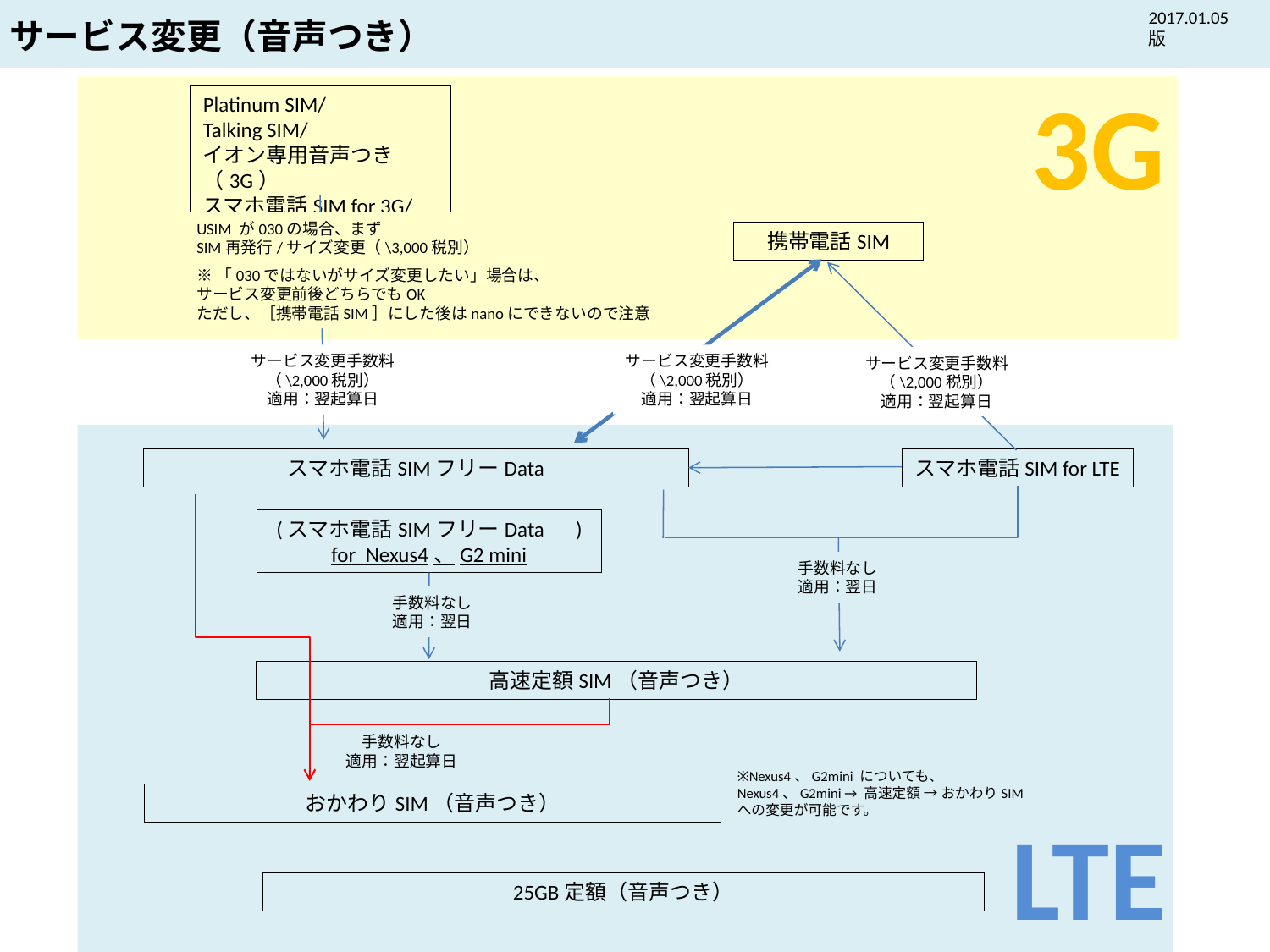

2017.01.05版

サービス変更（音声つき）
3G

Platinum SIM/
Talking SIM/
イオン専用音声つき（3G）
スマホ電話SIM for 3G/
USIM が030の場合、まず
SIM再発行/サイズ変更（\3,000税別）

※「030ではないがサイズ変更したい」場合は、
サービス変更前後どちらでもOK
ただし、［携帯電話SIM］にした後はnanoにできないので注意
携帯電話SIM
サービス変更手数料
（\2,000税別）
適用：翌起算日
サービス変更手数料
（\2,000税別）
適用：翌起算日
サービス変更手数料
（\2,000税別）
適用：翌起算日

スマホ電話SIMフリーData
スマホ電話SIM for LTE
(スマホ電話SIMフリーData　)
for  Nexus4、G2 mini
手数料なし
適用：翌日
手数料なし
適用：翌日
高速定額SIM（音声つき）
手数料なし
適用：翌起算日
※Nexus4、G2mini についても、
Nexus4、G2mini → 高速定額 → おかわりSIM
への変更が可能です。
おかわりSIM（音声つき）
LTE
25GB定額（音声つき）